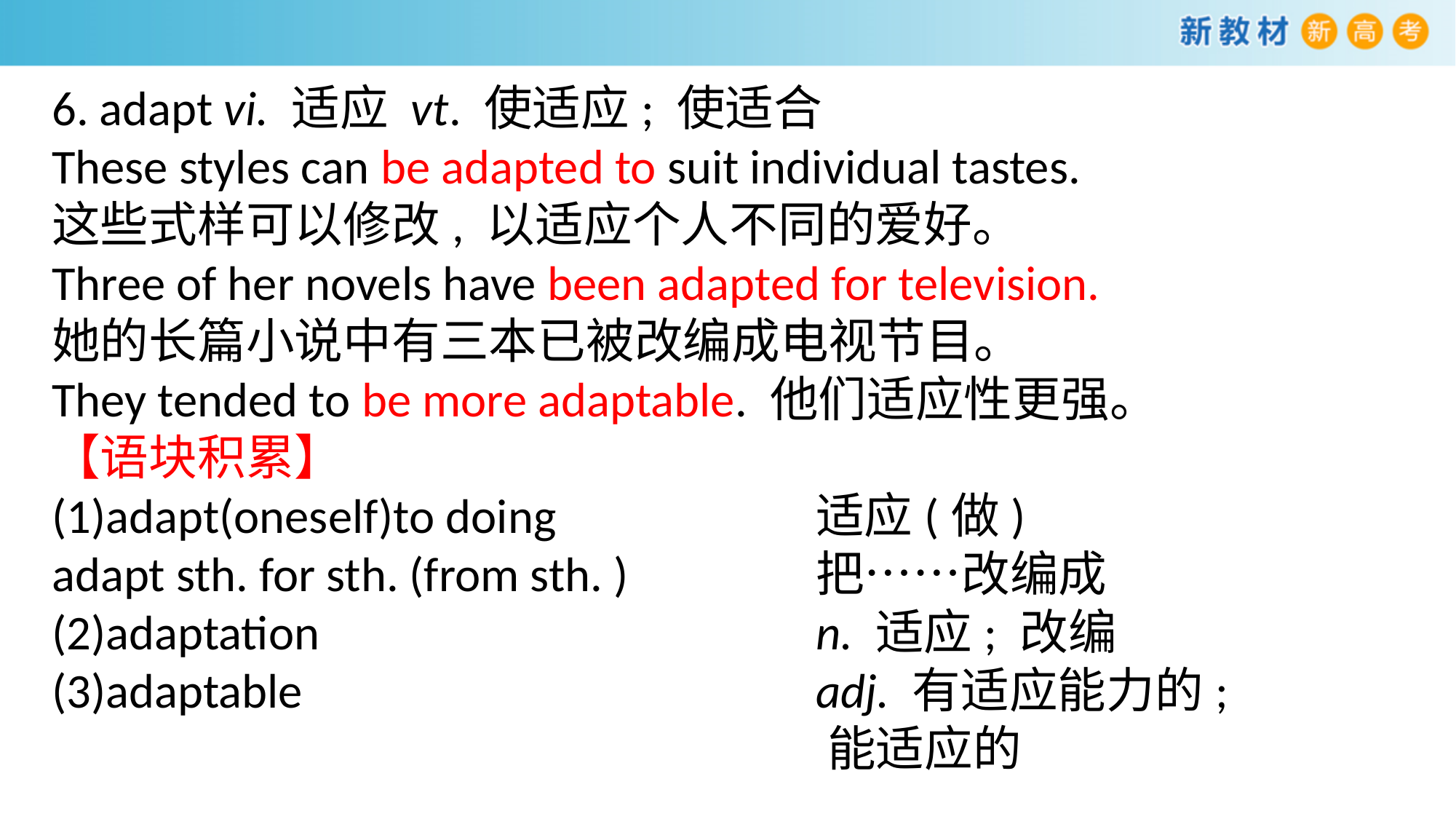

6. adapt vi. 适应 vt. 使适应; 使适合
These styles can be adapted to suit individual tastes.
这些式样可以修改, 以适应个人不同的爱好。
Three of her novels have been adapted for television.
她的长篇小说中有三本已被改编成电视节目。
They tended to be more adaptable. 他们适应性更强。
【语块积累】
(1)adapt(oneself)to doing　　		适应(做)
adapt sth. for sth. (from sth. )		把……改编成
(2)adaptation			 	          n. 适应; 改编
(3)adaptable				          adj. 有适应能力的;
						          能适应的